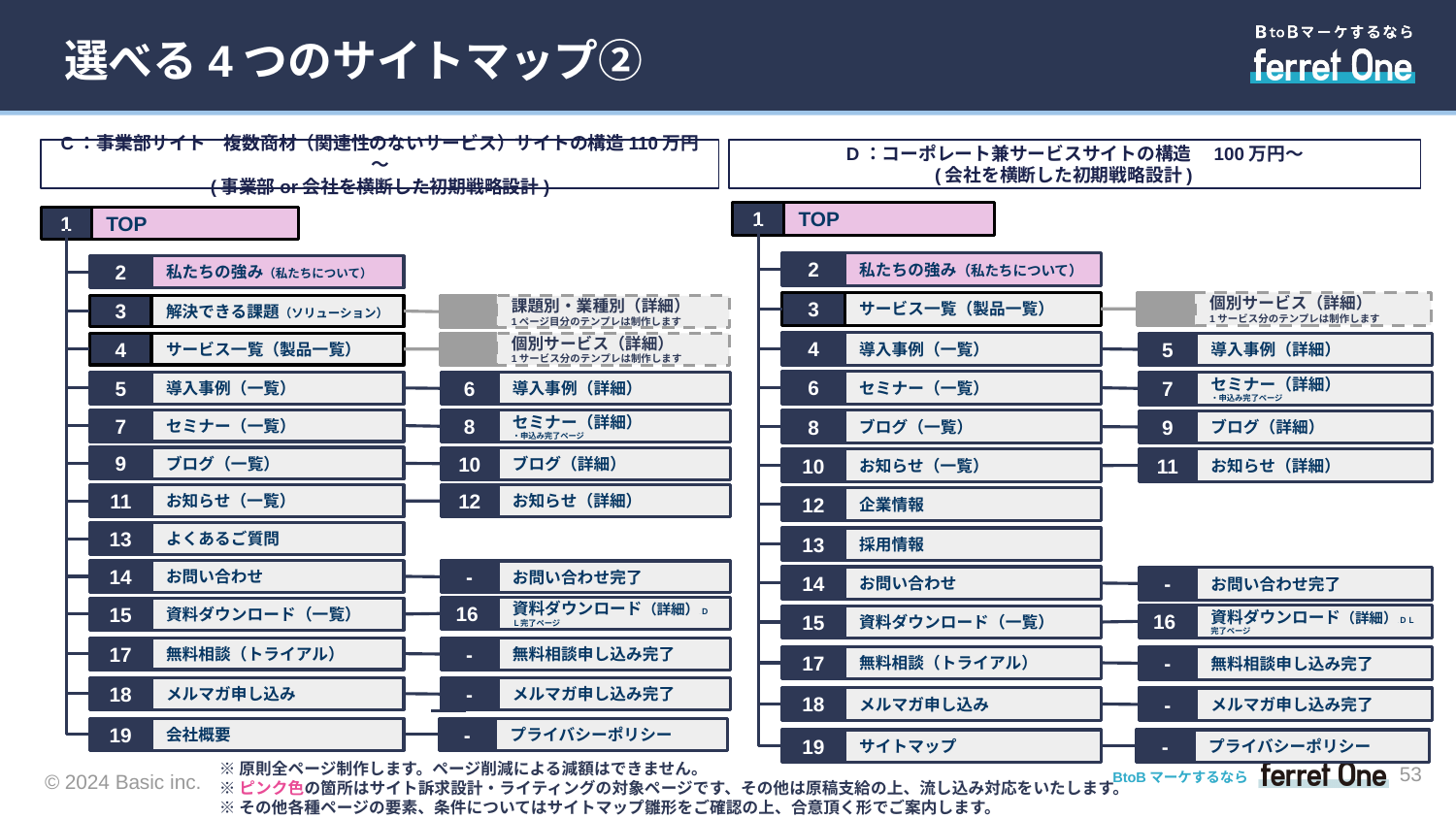

# 選べる4つのサイトマップ②

C：事業部サイト　複数商材（関連性のないサービス）サイトの構造110万円～
(事業部or会社を横断した初期戦略設計)
D：コーポレート兼サービスサイトの構造　100万円～
(会社を横断した初期戦略設計)
1
TOP
1
TOP
2
私たちの強み（私たちについて）
2
私たちの強み（私たちについて）
3
サービス一覧（製品一覧）

個別サービス（詳細）
1サービス分のテンプレは制作します
3
解決できる課題（ソリューション）

課題別・業種別（詳細）
1ページ目分のテンプレは制作します
4
導入事例（一覧）
5
導入事例（詳細）
4
サービス一覧（製品一覧）

個別サービス（詳細）
1サービス分のテンプレは制作します
6
セミナー（一覧）
7
セミナー（詳細）
・申込み完了ページ
5
導入事例（一覧）
6
導入事例（詳細）
7
セミナー（一覧）
8
ブログ（一覧）
8
セミナー（詳細）
・申込み完了ページ
9
ブログ（詳細）
9
ブログ（一覧）
10
ブログ（詳細）
11
お知らせ（詳細）
10
お知らせ（一覧）
12
お知らせ（詳細）
11
お知らせ（一覧）
12
企業情報
13
よくあるご質問
13
採用情報
14
お問い合わせ
-
お問い合わせ完了
14
お問い合わせ
-
お問い合わせ完了
資料ダウンロード（詳細）・ＤＬ完了ページ
16
15
資料ダウンロード（一覧）
資料ダウンロード（詳細）・ＤＬ完了ページ
16
15
資料ダウンロード（一覧）
17
無料相談（トライアル）
-
無料相談申し込み完了
17
無料相談（トライアル）
-
無料相談申し込み完了
18
メルマガ申し込み
-
メルマガ申し込み完了
18
メルマガ申し込み
-
メルマガ申し込み完了
19
会社概要
-
プライバシーポリシー
19
サイトマップ
-
プライバシーポリシー
53
※原則全ページ制作します。ページ削減による減額はできません。
※ピンク色の箇所はサイト訴求設計・ライティングの対象ページです、その他は原稿支給の上、流し込み対応をいたします。
※その他各種ページの要素、条件についてはサイトマップ雛形をご確認の上、合意頂く形でご案内します。